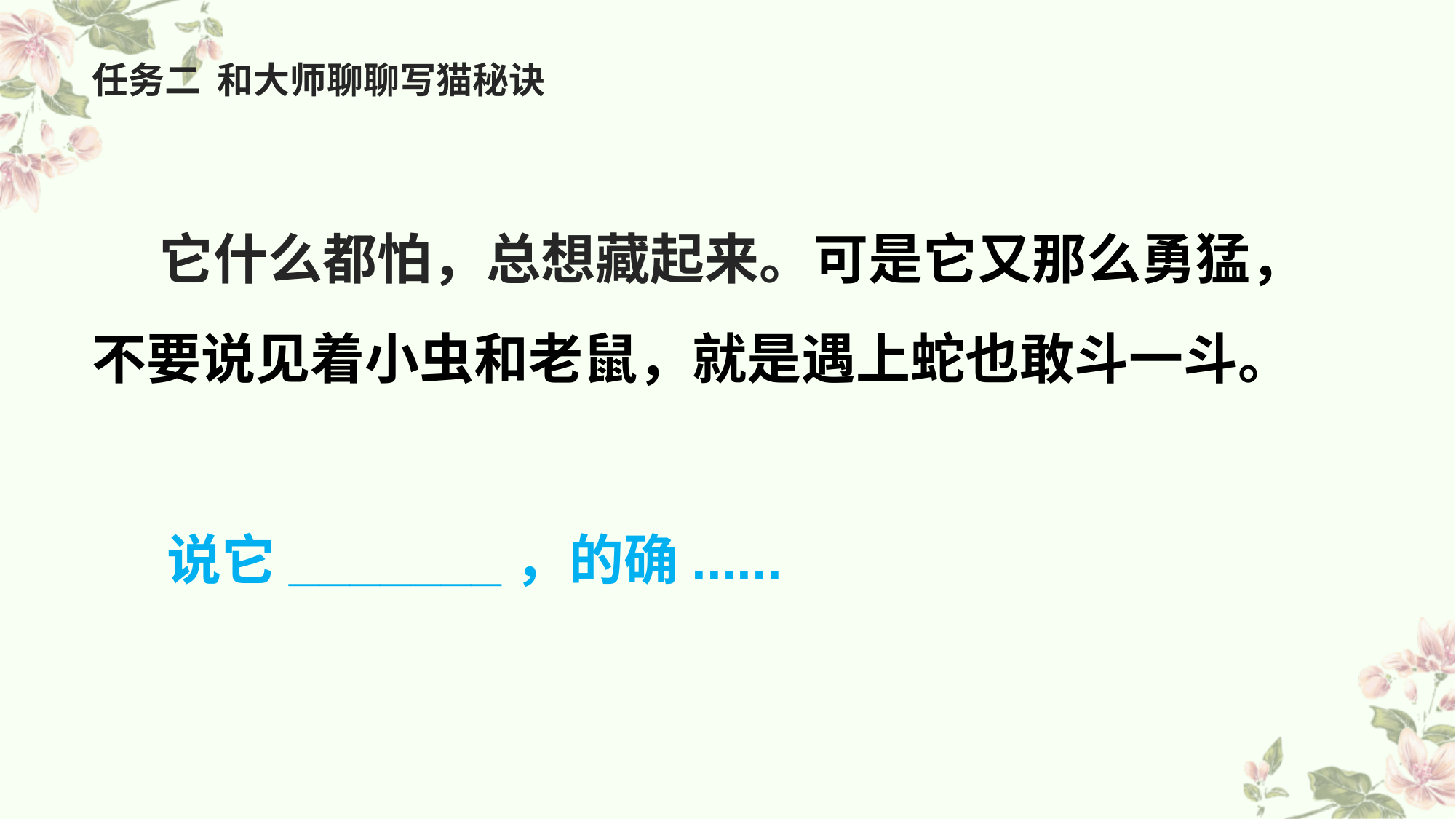

# 任务二  和大师聊聊写猫秘诀

     它什么都怕，总想藏起来。可是它又那么勇猛，
不要说见着小虫和老鼠，就是遇上蛇也敢斗一斗。

     说它_______，的确......